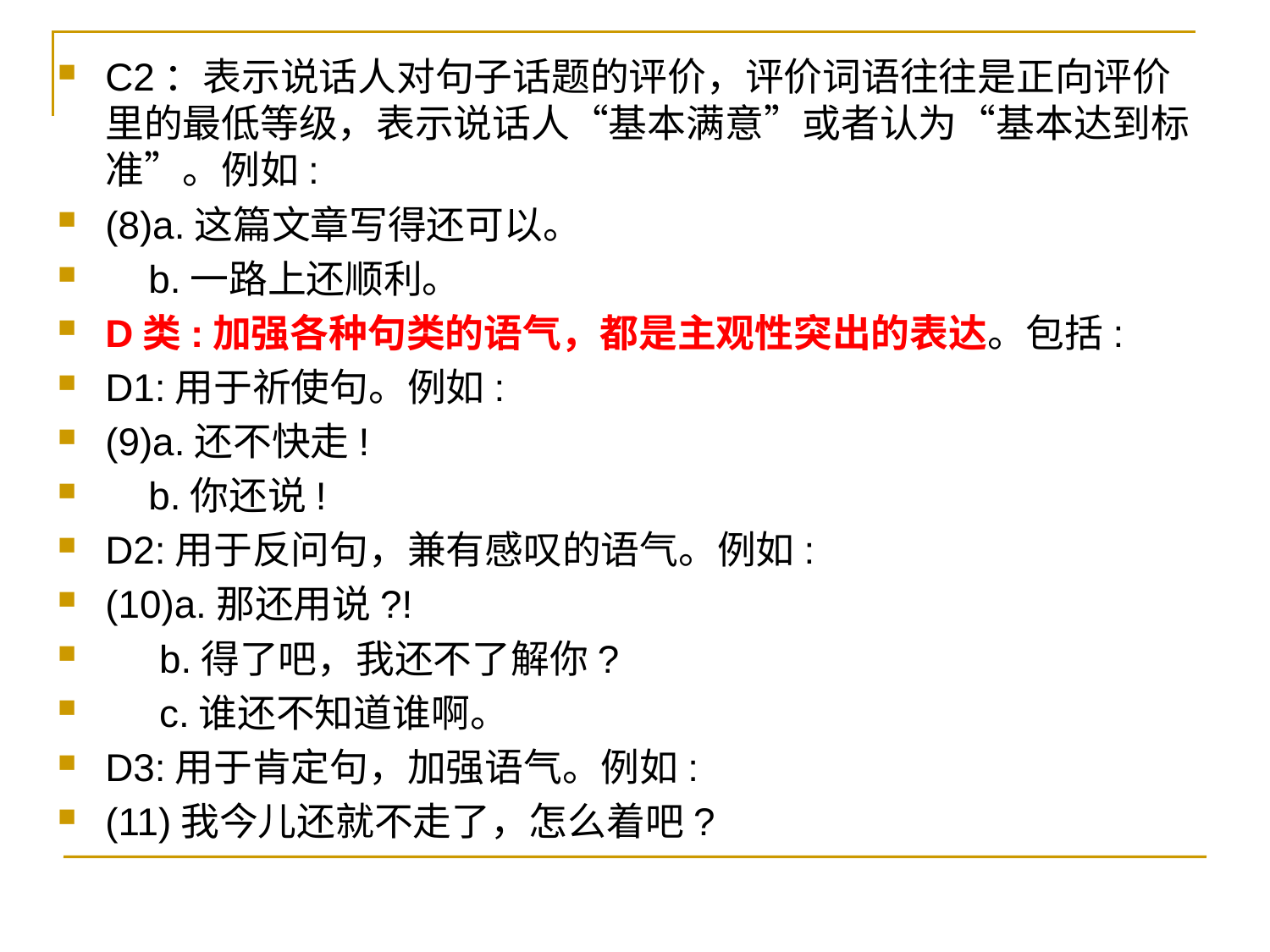

C2：表示说话人对句子话题的评价，评价词语往往是正向评价里的最低等级，表示说话人“基本满意”或者认为“基本达到标准”。例如:
(8)a.这篇文章写得还可以。
    b.一路上还顺利。
D类:加强各种句类的语气，都是主观性突出的表达。包括:
D1:用于祈使句。例如:
(9)a.还不快走!
    b.你还说!
D2:用于反问句，兼有感叹的语气。例如:
(10)a.那还用说?!
     b.得了吧，我还不了解你?
     c.谁还不知道谁啊。
D3:用于肯定句，加强语气。例如:
(11)我今儿还就不走了，怎么着吧?